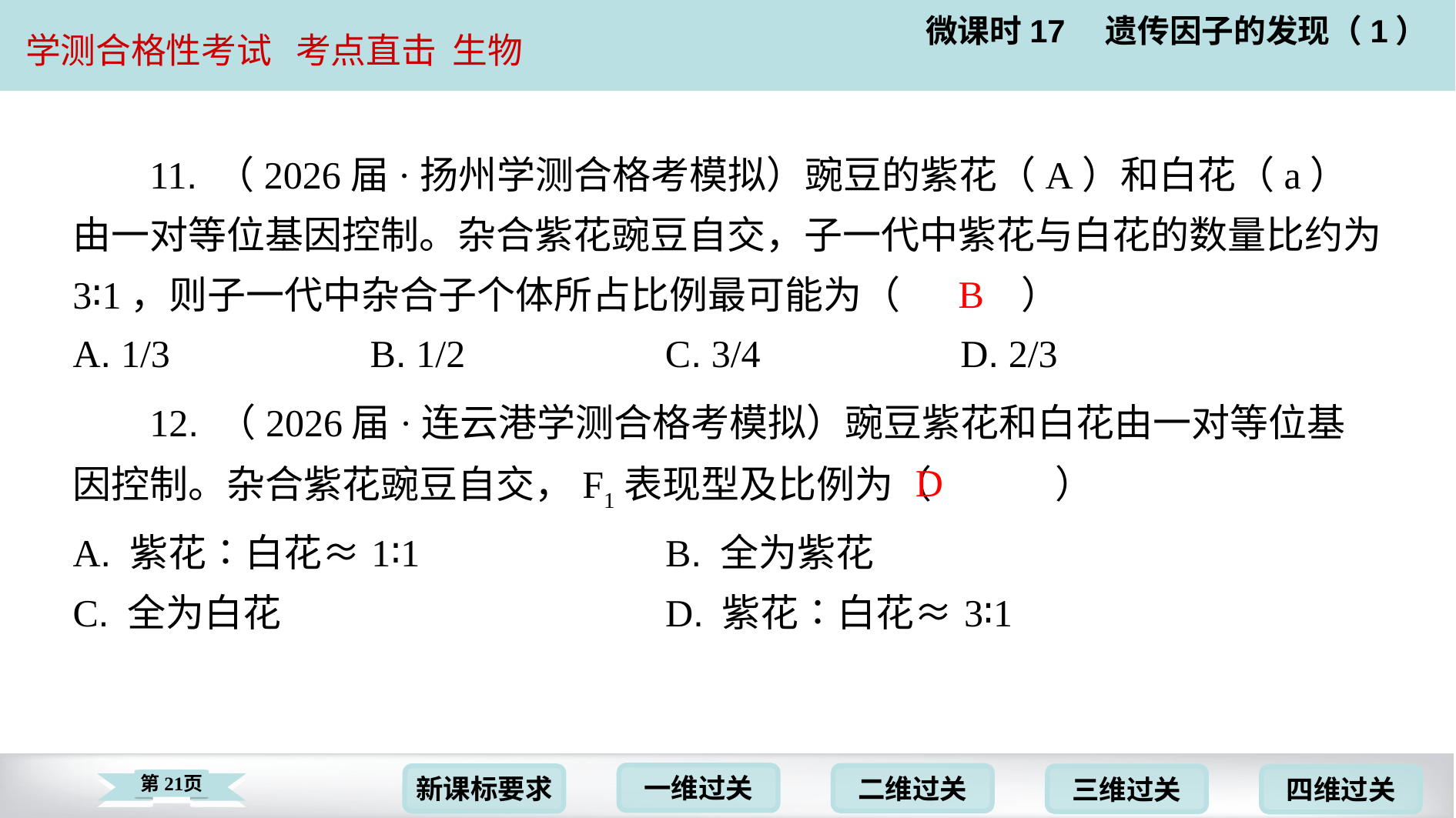

11. （2026届·扬州学测合格考模拟）豌豆的紫花（A）和白花（a）由一对等位基因控制。杂合紫花豌豆自交，子一代中紫花与白花的数量比约为3∶1，则子一代中杂合子个体所占比例最可能为（　B　）
B
| A. 1/3 | B. 1/2 | C. 3/4 | D. 2/3 |
| --- | --- | --- | --- |
12. （2026届·连云港学测合格考模拟）豌豆紫花和白花由一对等位基因控制。杂合紫花豌豆自交，F1表现型及比例为（　D　）
D
| A. 紫花∶白花≈1∶1 | B. 全为紫花 |
| --- | --- |
| C. 全为白花 | D. 紫花∶白花≈3∶1 |